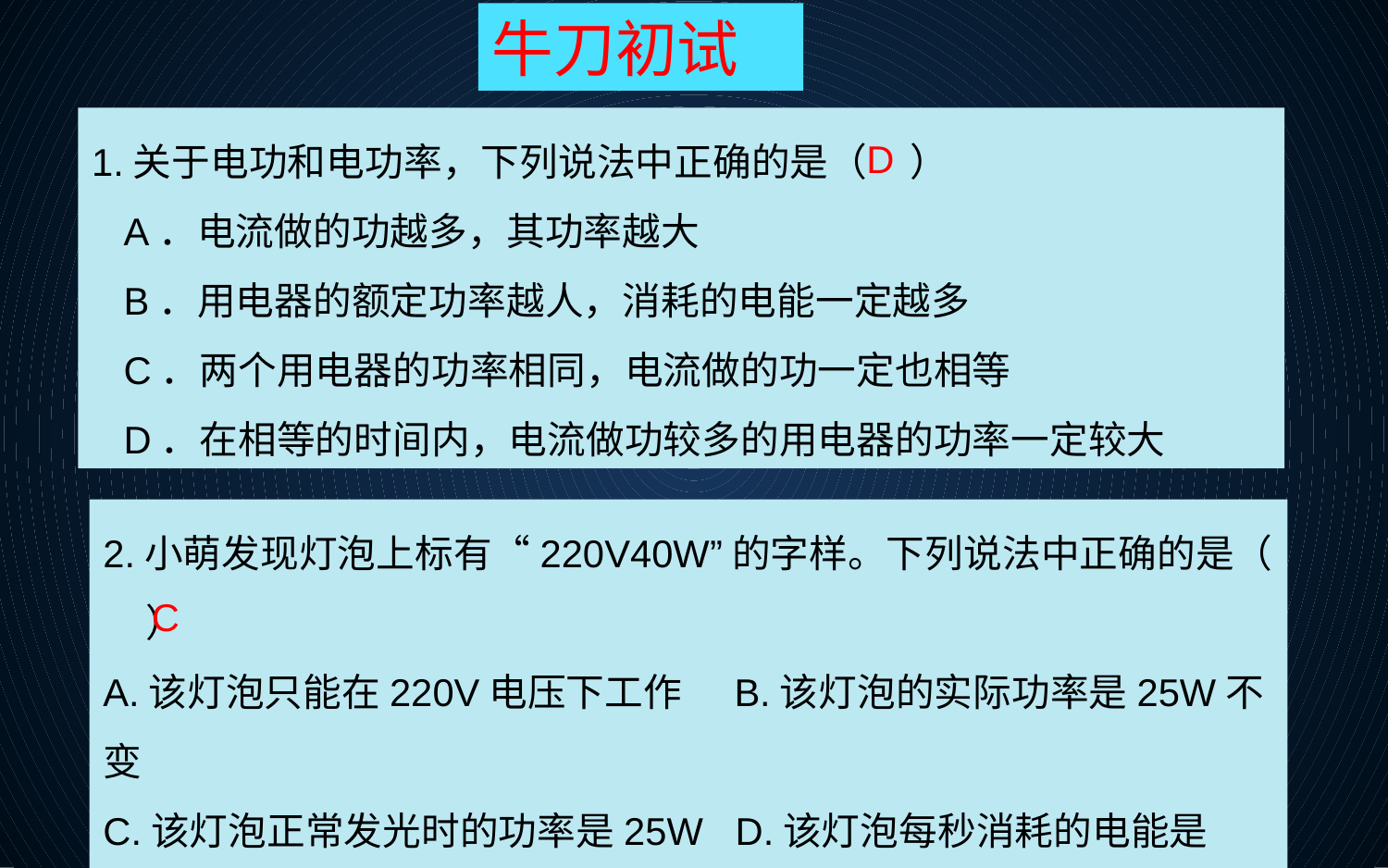

牛刀初试
1.关于电功和电功率，下列说法中正确的是（     ）
   A．电流做的功越多，其功率越大
   B．用电器的额定功率越人，消耗的电能一定越多
   C．两个用电器的功率相同，电流做的功一定也相等
   D．在相等的时间内，电流做功较多的用电器的功率一定较大
D
2.小萌发现灯泡上标有“220V40W”的字样。下列说法中正确的是（      ）
A.该灯泡只能在220V电压下工作     B.该灯泡的实际功率是25W不变
C.该灯泡正常发光时的功率是25W   D.该灯泡每秒消耗的电能是25W
C